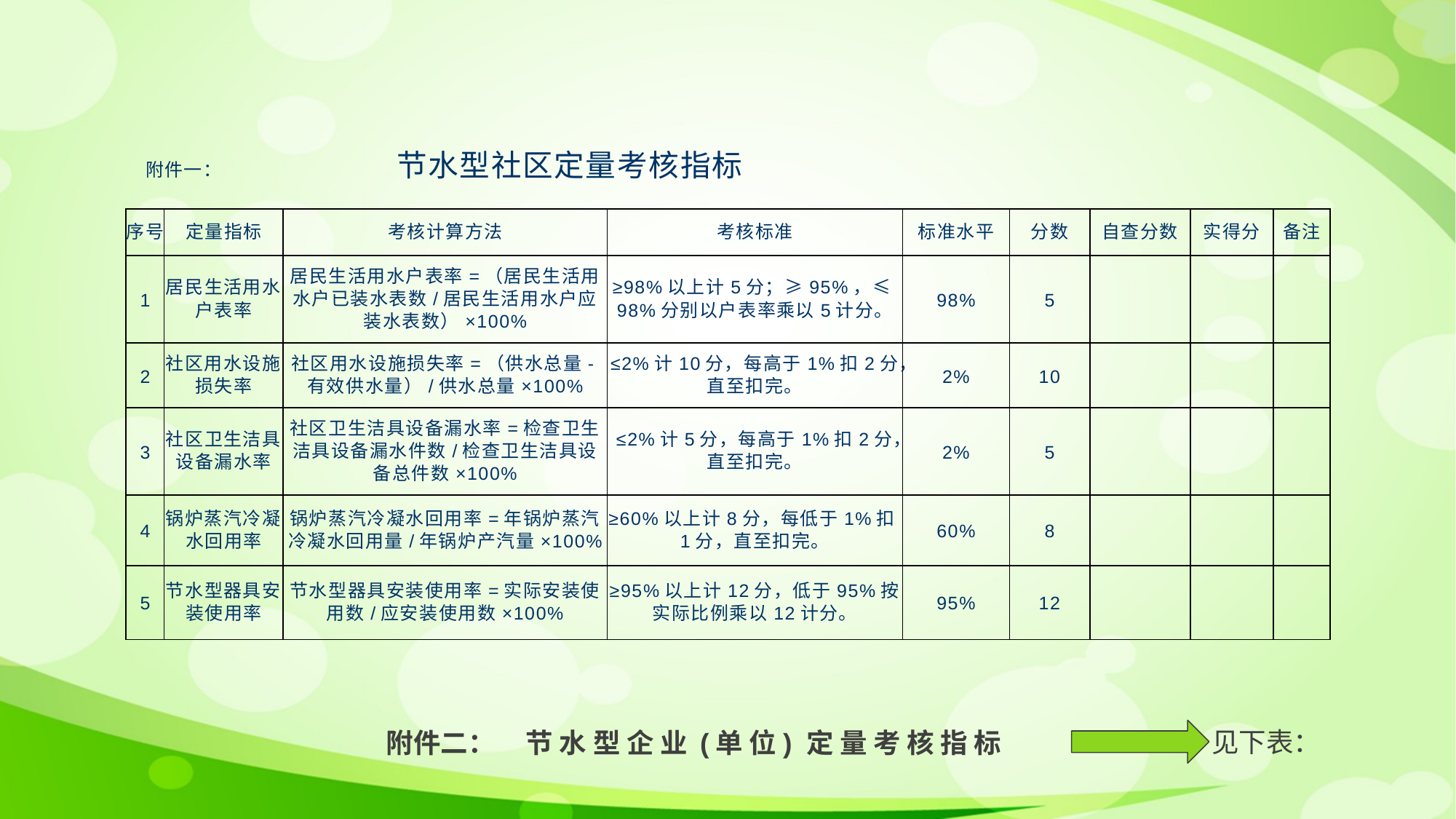

|  |  |  |  |  |  |  |  |  |  |
| --- | --- | --- | --- | --- | --- | --- | --- | --- | --- |
|  |  |  |  |  |  |  |  |  |  |
| 附件一： 节水型社区定量考核指标 |  |  |  |  |  |  |  |  |  |
| 序号 |  | 定量指标 | 考核计算方法 | 考核标准 | 标准水平 | 分数 | 自查分数 | 实得分 | 备注 |
| 1 |  | 居民生活用水户表率 | 居民生活用水户表率=（居民生活用水户已装水表数/居民生活用水户应装水表数）×100% | ≥98%以上计5分；≥95%，≤98%分别以户表率乘以5计分。 | 98% | 5 |  |  |  |
| 2 |  | 社区用水设施损失率 | 社区用水设施损失率=（供水总量-有效供水量）/供水总量×100% | ≤2%计10分，每高于1%扣2分，直至扣完。 | 2% | 10 |  |  |  |
| 3 |  | 社区卫生洁具设备漏水率 | 社区卫生洁具设备漏水率=检查卫生洁具设备漏水件数/检查卫生洁具设备总件数×100% | ≤2%计5分，每高于1%扣2分，直至扣完。 | 2% | 5 |  |  |  |
| 4 |  | 锅炉蒸汽冷凝水回用率 | 锅炉蒸汽冷凝水回用率=年锅炉蒸汽冷凝水回用量/年锅炉产汽量×100% | ≥60%以上计8分，每低于1%扣1分，直至扣完。 | 60% | 8 |  |  |  |
| 5 |  | 节水型器具安装使用率 | 节水型器具安装使用率=实际安装使用数/应安装使用数×100% | ≥95%以上计12分，低于95%按实际比例乘以12计分。 | 95% | 12 |  |  |  |
见下表：
附件二：     节 水 型 企 业 (单 位) 定 量 考 核 指 标